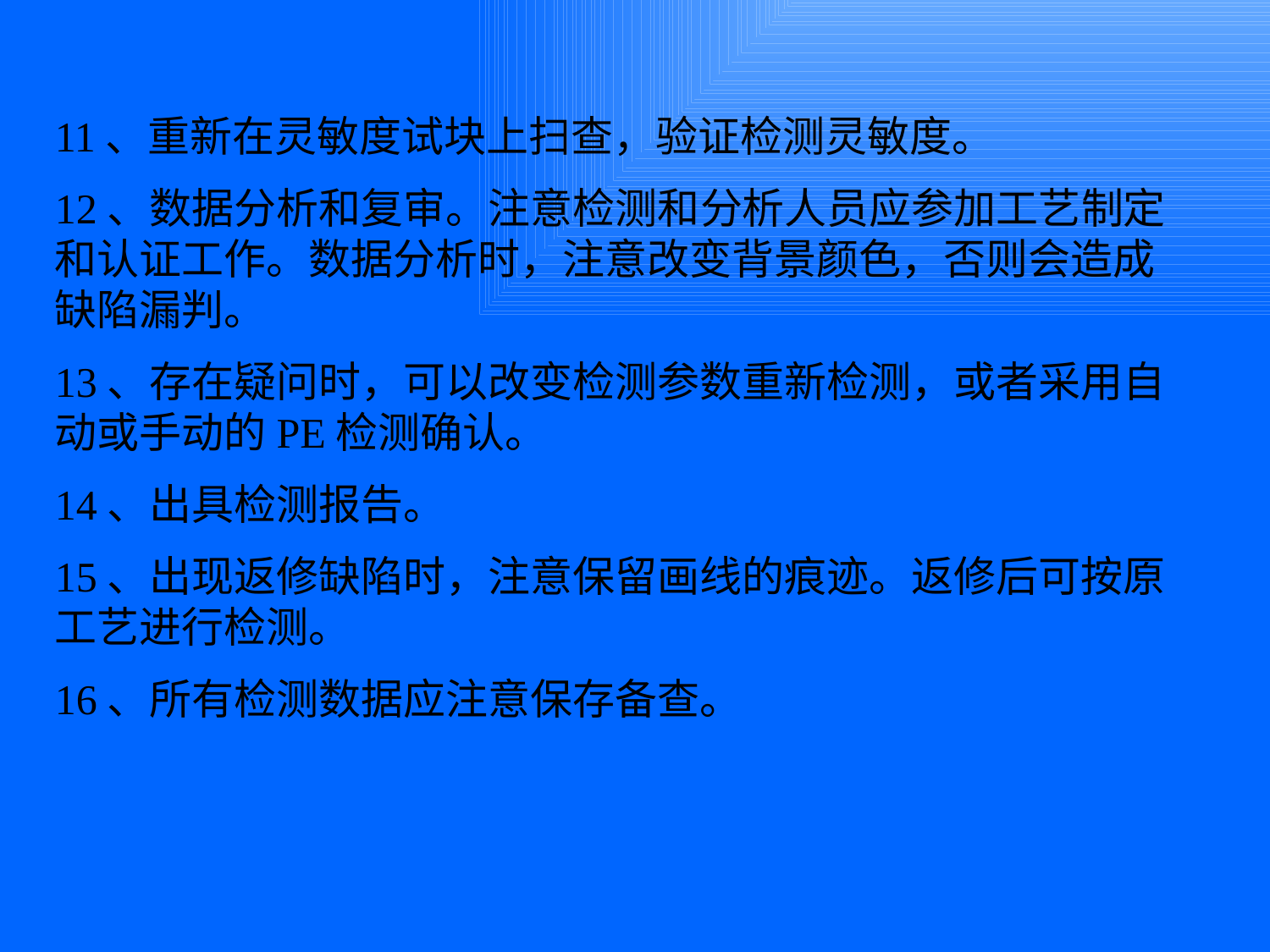

11、重新在灵敏度试块上扫查，验证检测灵敏度。
12、数据分析和复审。注意检测和分析人员应参加工艺制定和认证工作。数据分析时，注意改变背景颜色，否则会造成缺陷漏判。
13、存在疑问时，可以改变检测参数重新检测，或者采用自动或手动的PE检测确认。
14、出具检测报告。
15、出现返修缺陷时，注意保留画线的痕迹。返修后可按原工艺进行检测。
16、所有检测数据应注意保存备查。